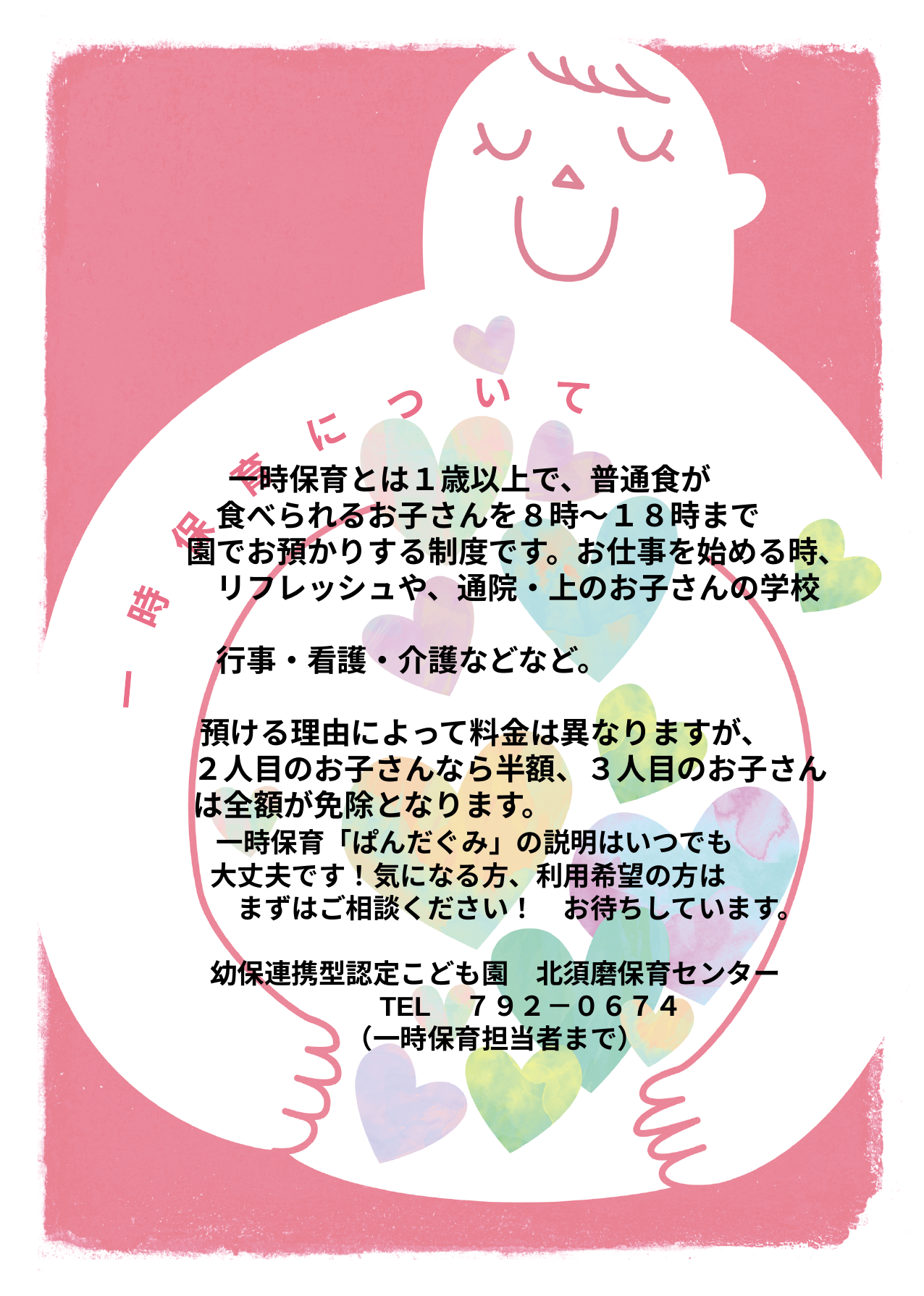

一時保育について
　　　一時保育とは１歳以上で、普通食が
　　食べられるお子さんを８時～１８時まで
　園でお預かりする制度です。お仕事を始める時、
　　リフレッシュや、通院・上のお子さんの学校
　　行事・看護・介護などなど。

　  預ける理由によって料金は異なりますが、
　 ２人目のお子さんなら半額、３人目のお子さん
　 は全額が免除となります。
　　一時保育「ぱんだぐみ」の説明はいつでも
　　大丈夫です！気になる方、利用希望の方は
　　　まずはご相談ください！　お待ちしています。

　　幼保連携型認定こども園　北須磨保育センター
　　　　　　　　TEL　７９２－０６７４
　　　　　　　（一時保育担当者まで）